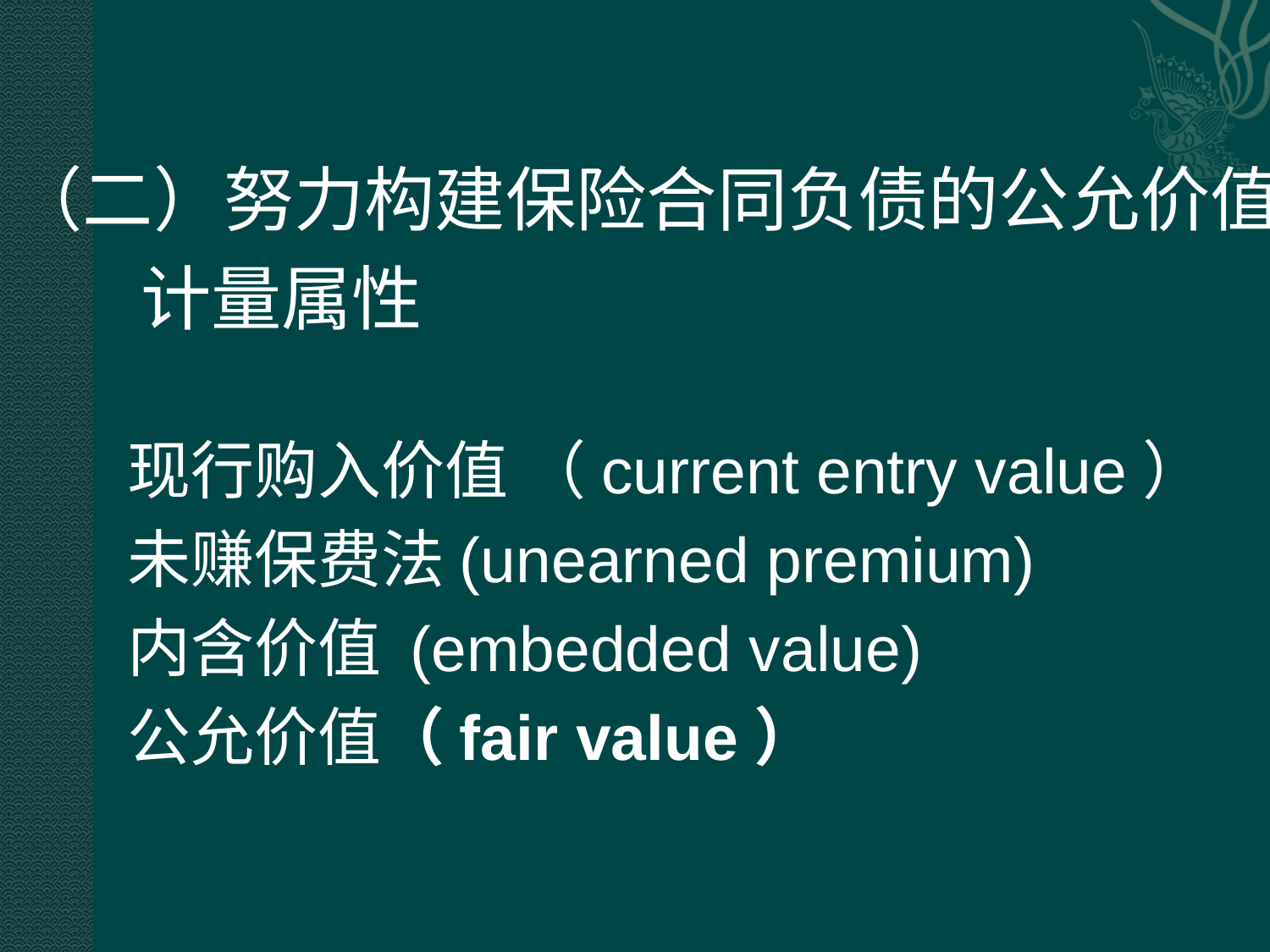

#
（二）努力构建保险合同负债的公允价值
       计量属性

        现行购入价值 （current entry value）
       未赚保费法(unearned premium)
       内含价值 (embedded value)
       公允价值（fair value）